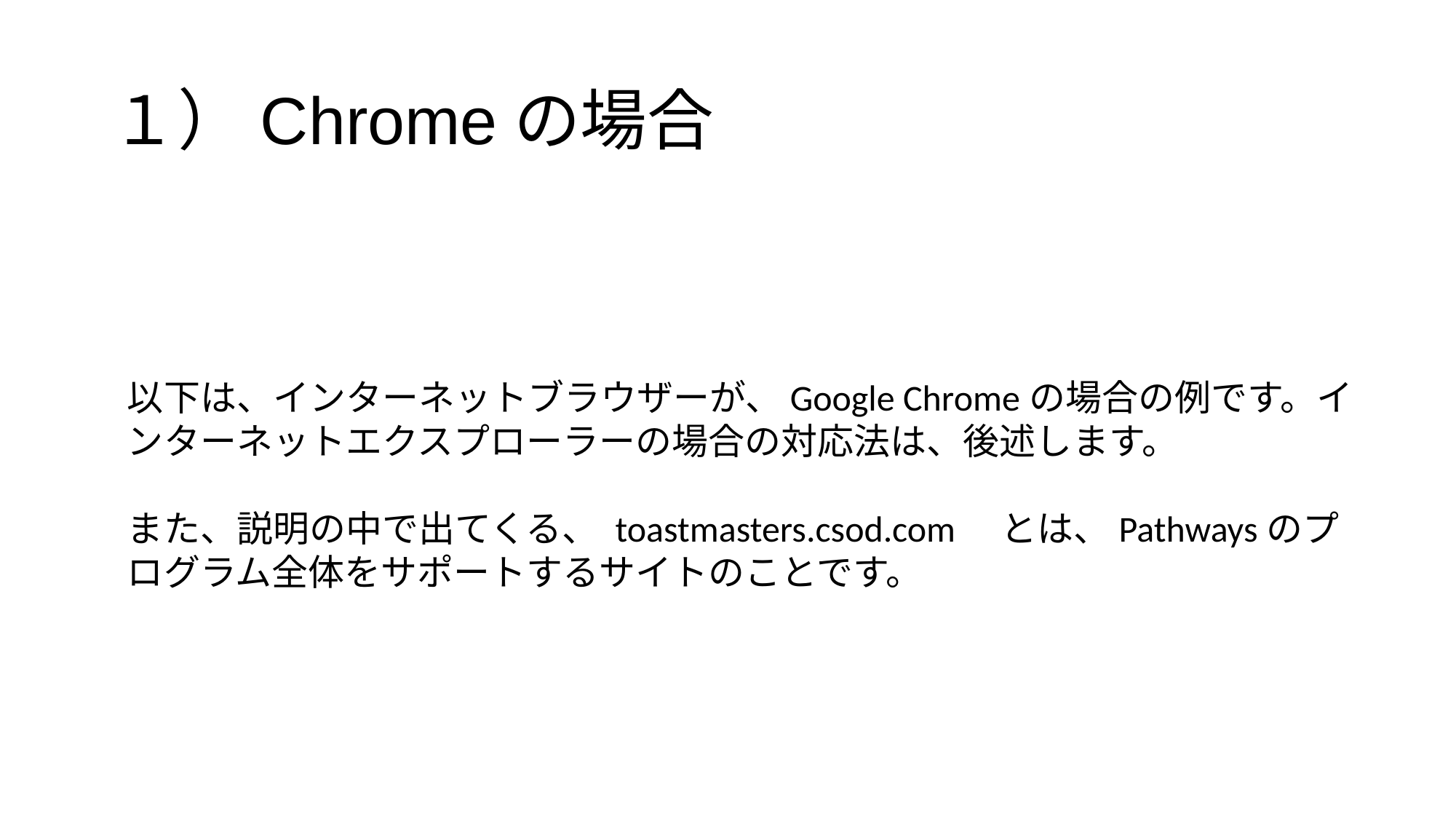

# １）Chromeの場合
以下は、インターネットブラウザーが、Google Chromeの場合の例です。インターネットエクスプローラーの場合の対応法は、後述します。

また、説明の中で出てくる、 toastmasters.csod.com　とは、Pathwaysのプログラム全体をサポートするサイトのことです。